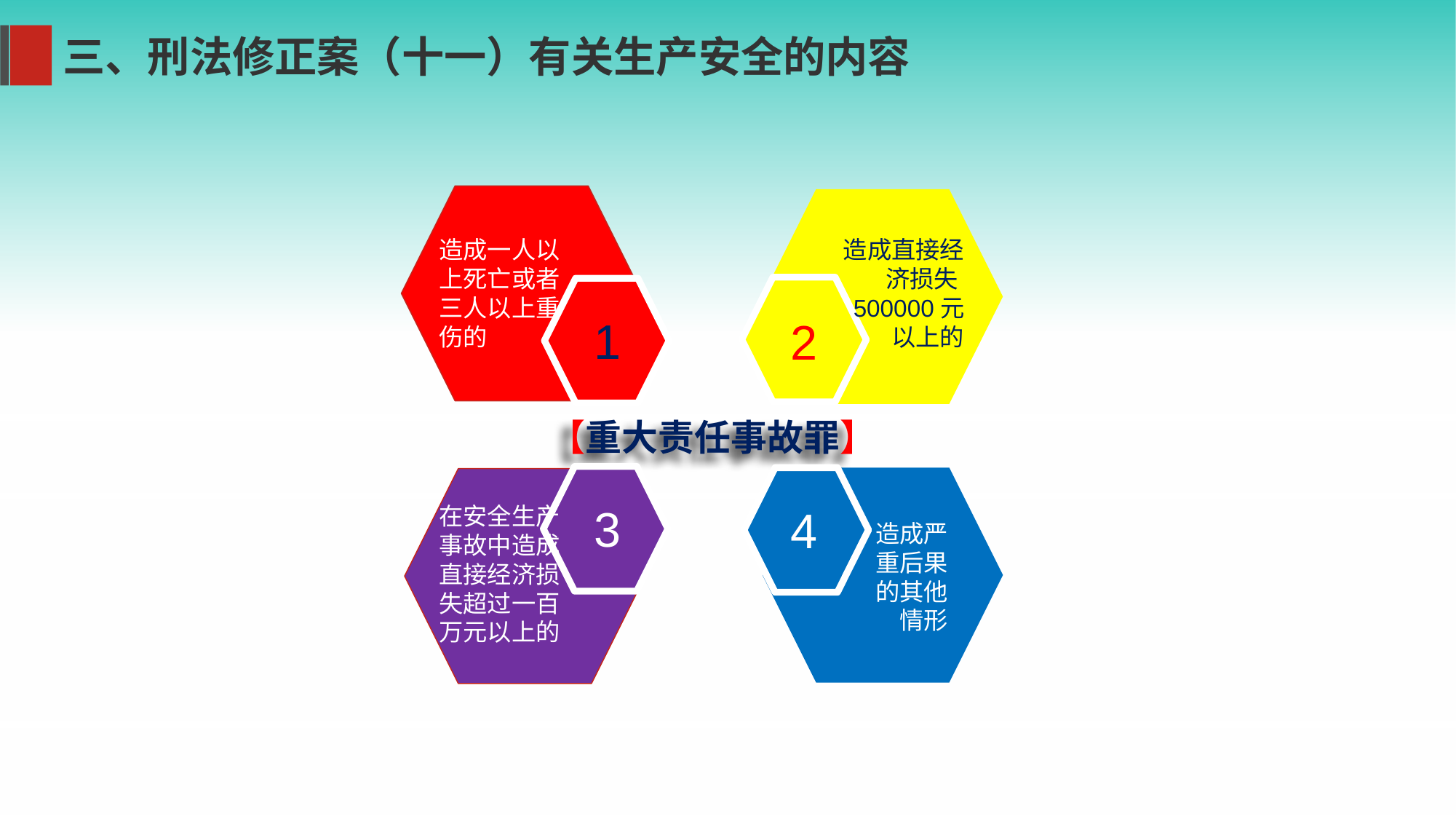

三、刑法修正案（十一）有关生产安全的内容

造成一人以上死亡或者三人以上重伤的
1

造成直接经济损失500000元以上的
2
【重大责任事故罪】

在安全生产事故中造成直接经济损失超过一百万元以上的
3

造成严重后果的其他情形
4